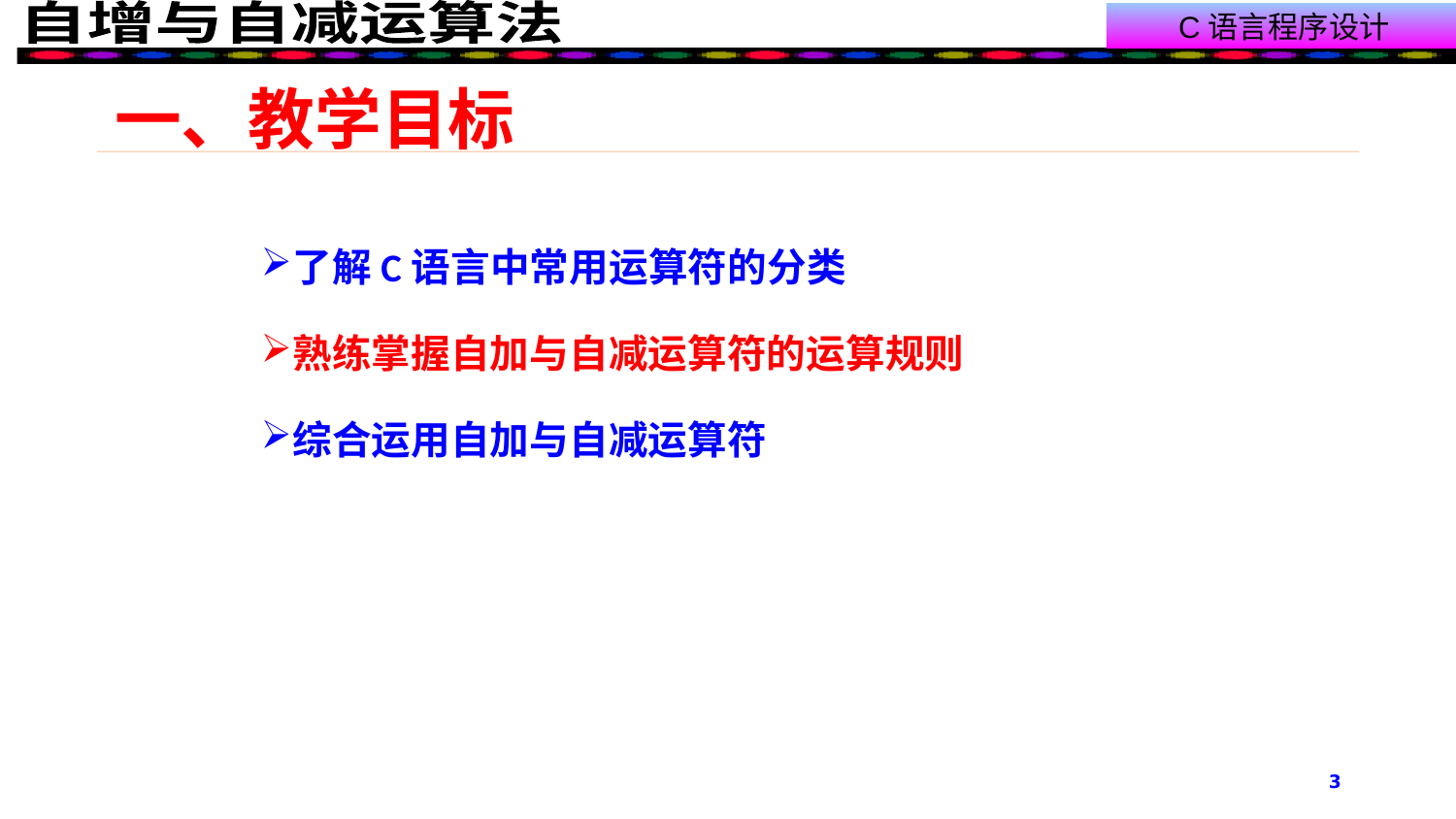

# 一、教学目标
了解C语言中常用运算符的分类
熟练掌握自加与自减运算符的运算规则
综合运用自加与自减运算符
3